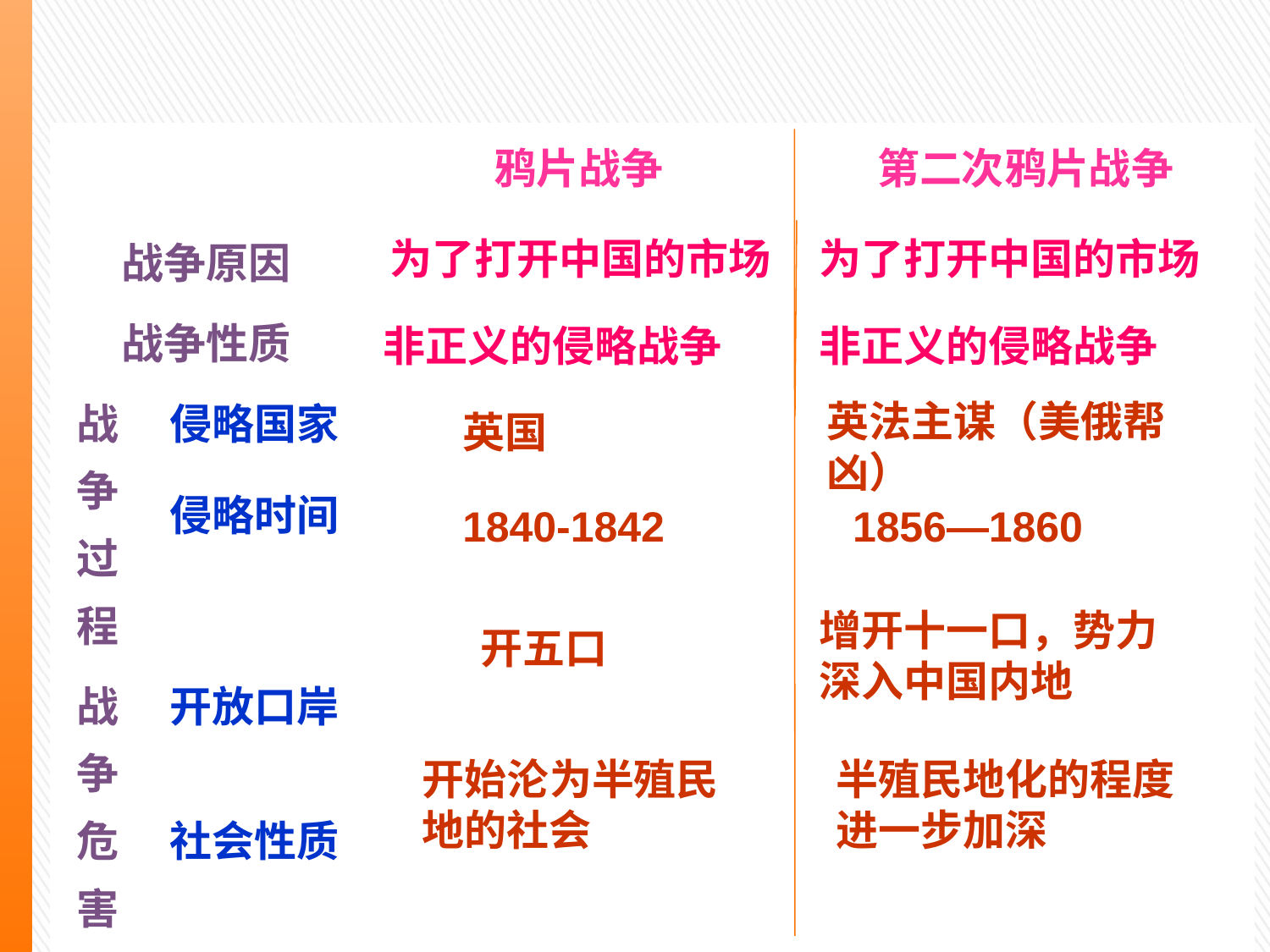

|  |  | 鸦片战争 | 第二次鸦片战争 |
| --- | --- | --- | --- |
| 战争原因 |  |  |  |
| 战争性质 |  |  |  |
| 战争过程 | 侵略国家 |  |  |
|  | 侵略时间 |  |  |
| 战争危害和影响 | 开放口岸 |  |  |
|  | 社会性质 |  |  |

为了打开中国的市场
为了打开中国的市场
非正义的侵略战争
非正义的侵略战争
英法主谋（美俄帮凶）
英国
1840-1842
1856—1860
增开十一口，势力深入中国内地
开五口
开始沦为半殖民地的社会
半殖民地化的程度进一步加深